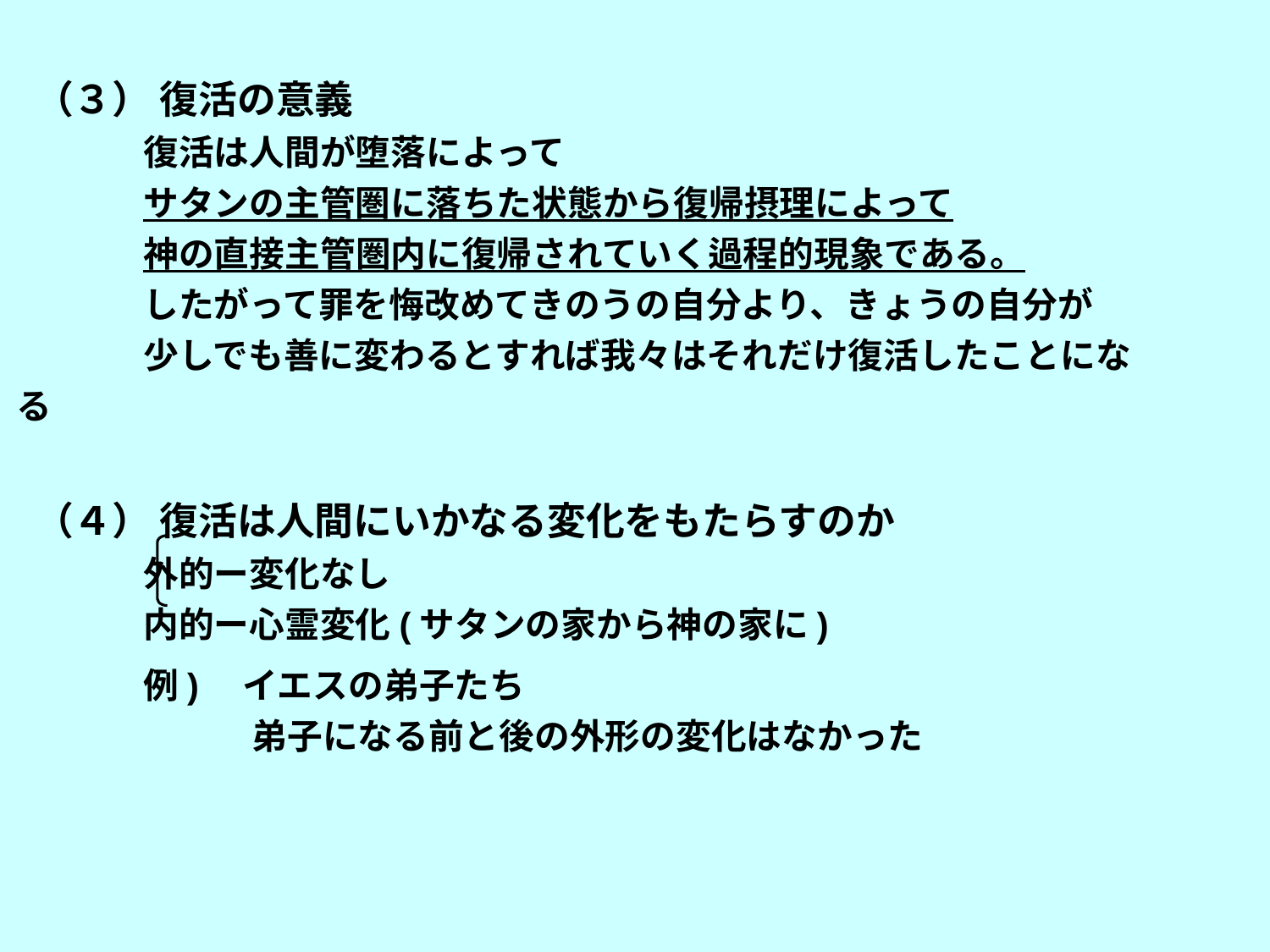

（３） 復活の意義
	復活は人間が堕落によって
	サタンの主管圏に落ちた状態から復帰摂理によって
	神の直接主管圏内に復帰されていく過程的現象である。
	したがって罪を悔改めてきのうの自分より、きょうの自分が
	少しでも善に変わるとすれば我々はそれだけ復活したことになる

（４） 復活は人間にいかなる変化をもたらすのか
  　　	外的ー変化なし
  　　	内的ー心霊変化(サタンの家から神の家に)
     	例)　イエスの弟子たち
　　　　　     弟子になる前と後の外形の変化はなかった